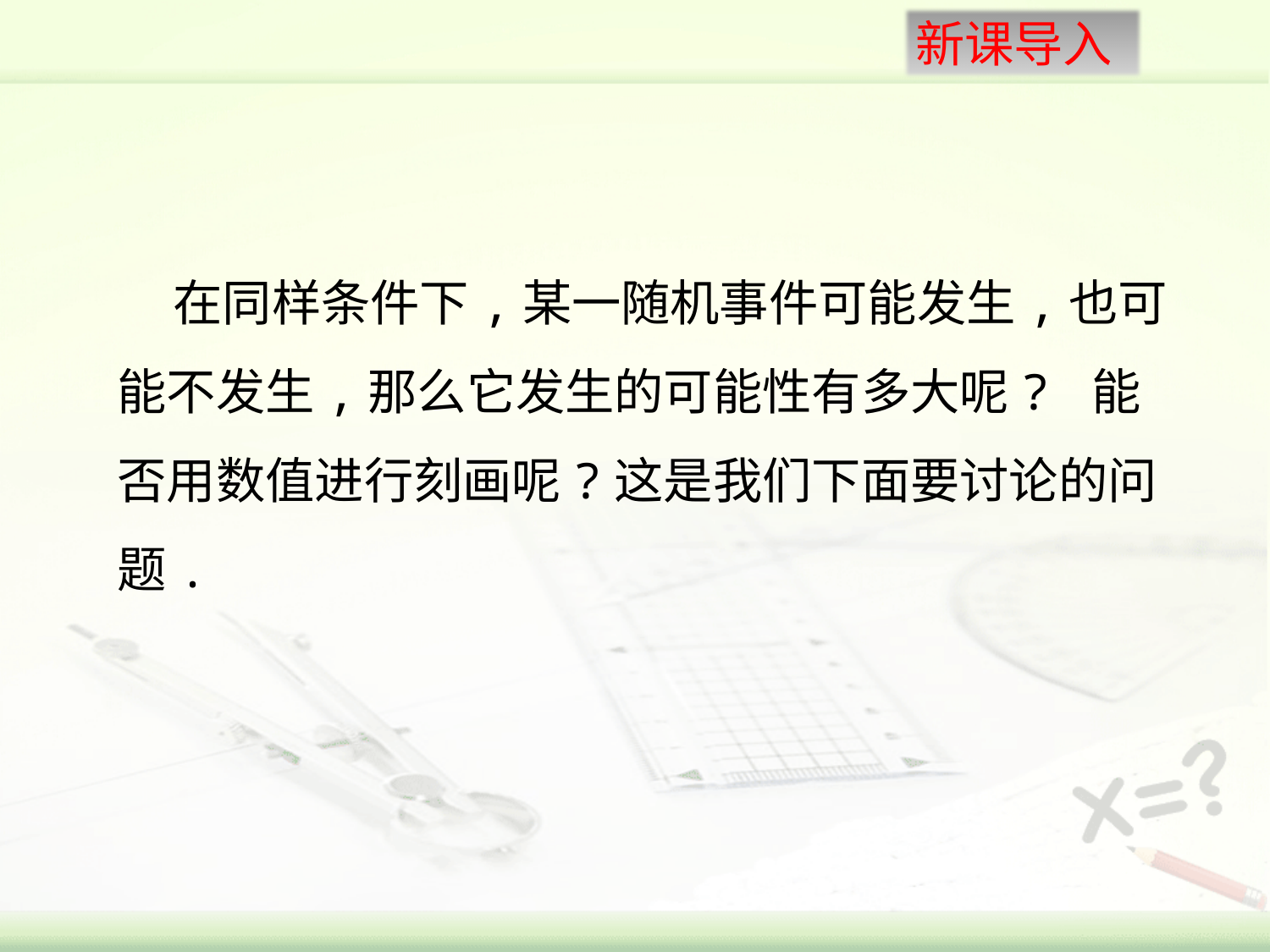

在同样条件下,某一随机事件可能发生,也可能不发生,那么它发生的可能性有多大呢? 能否用数值进行刻画呢?这是我们下面要讨论的问题.